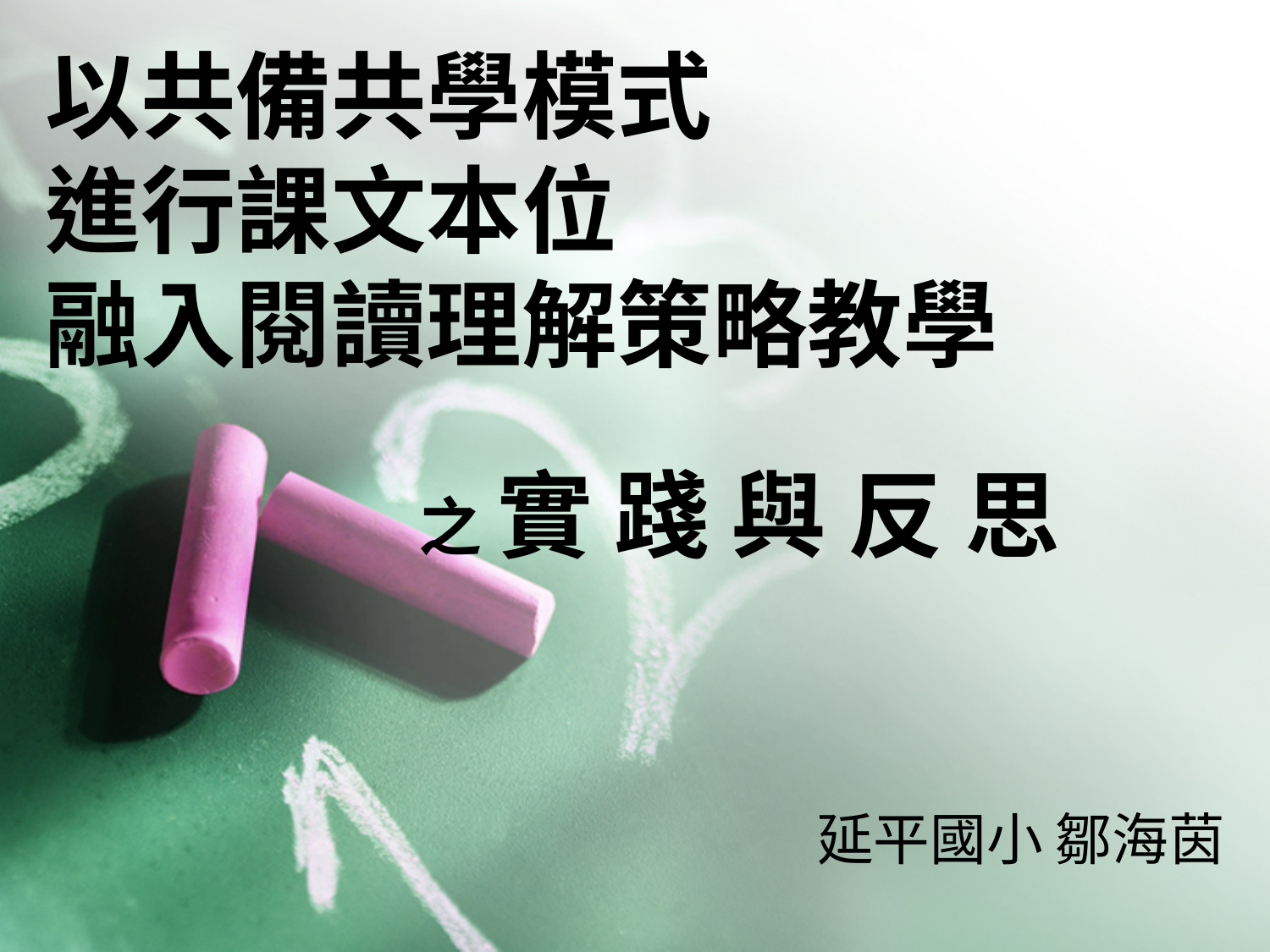

# 以共備共學模式 進行課文本位 融入閱讀理解策略教學 之 實 踐 與 反 思
延平國小 鄒海茵